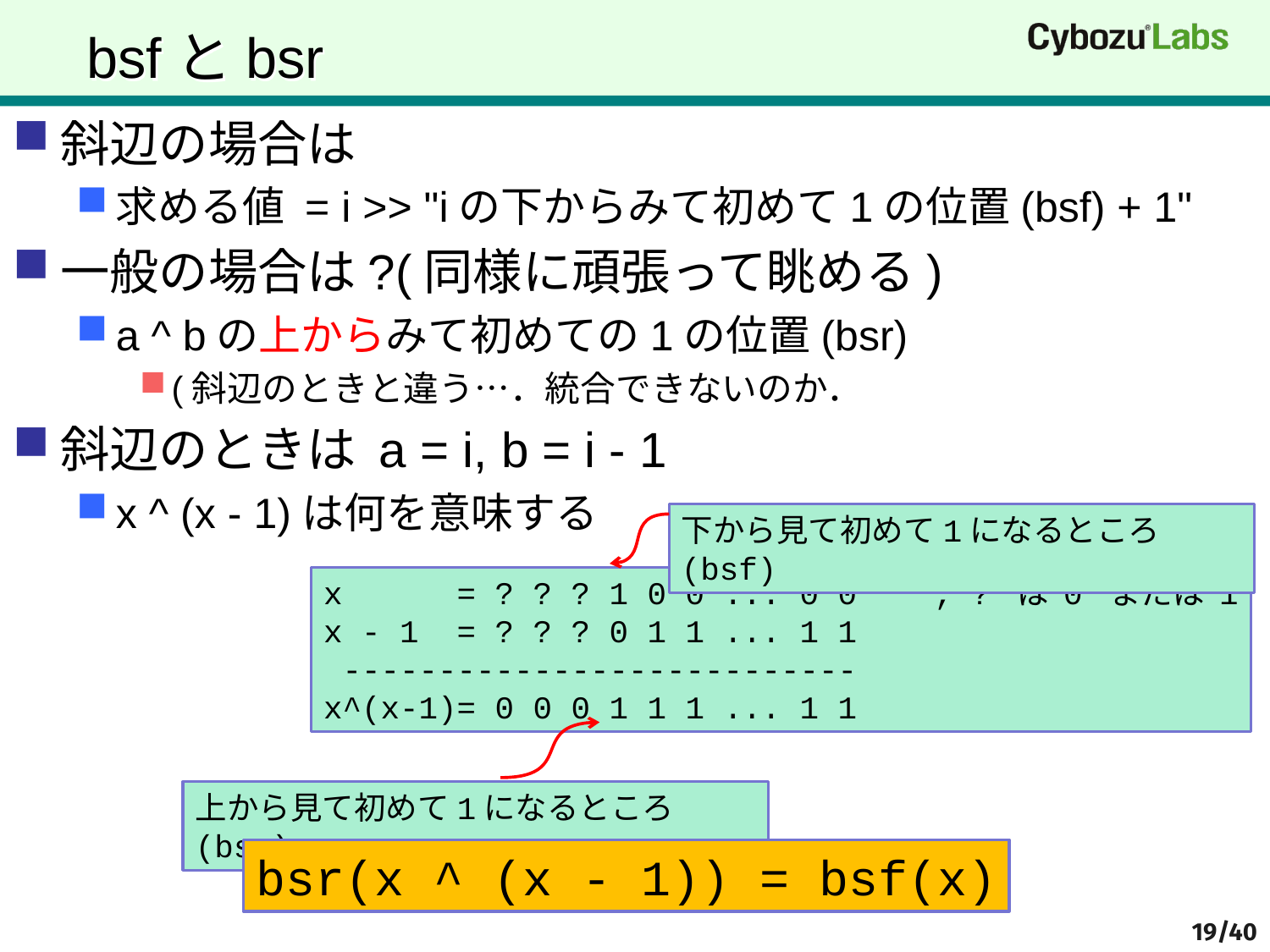

# bsfとbsr
斜辺の場合は
求める値 = i >> "iの下からみて初めて1の位置(bsf) + 1"
一般の場合は?(同様に頑張って眺める)
a ^ bの上からみて初めての1の位置(bsr)
(斜辺のときと違う…．統合できないのか．
斜辺のときは a = i, b = i - 1
x ^ (x - 1)は何を意味する

下から見て初めて1になるところ(bsf)
x      = ? ? ? 1 0 0 ... 0 0    ; ? は 0 または 1
x - 1  = ? ? ? 0 1 1 ... 1 1
 ---------------------------
x^(x-1)= 0 0 0 1 1 1 ... 1 1
上から見て初めて1になるところ(bsr)
bsr(x ^ (x - 1)) = bsf(x)

19/40